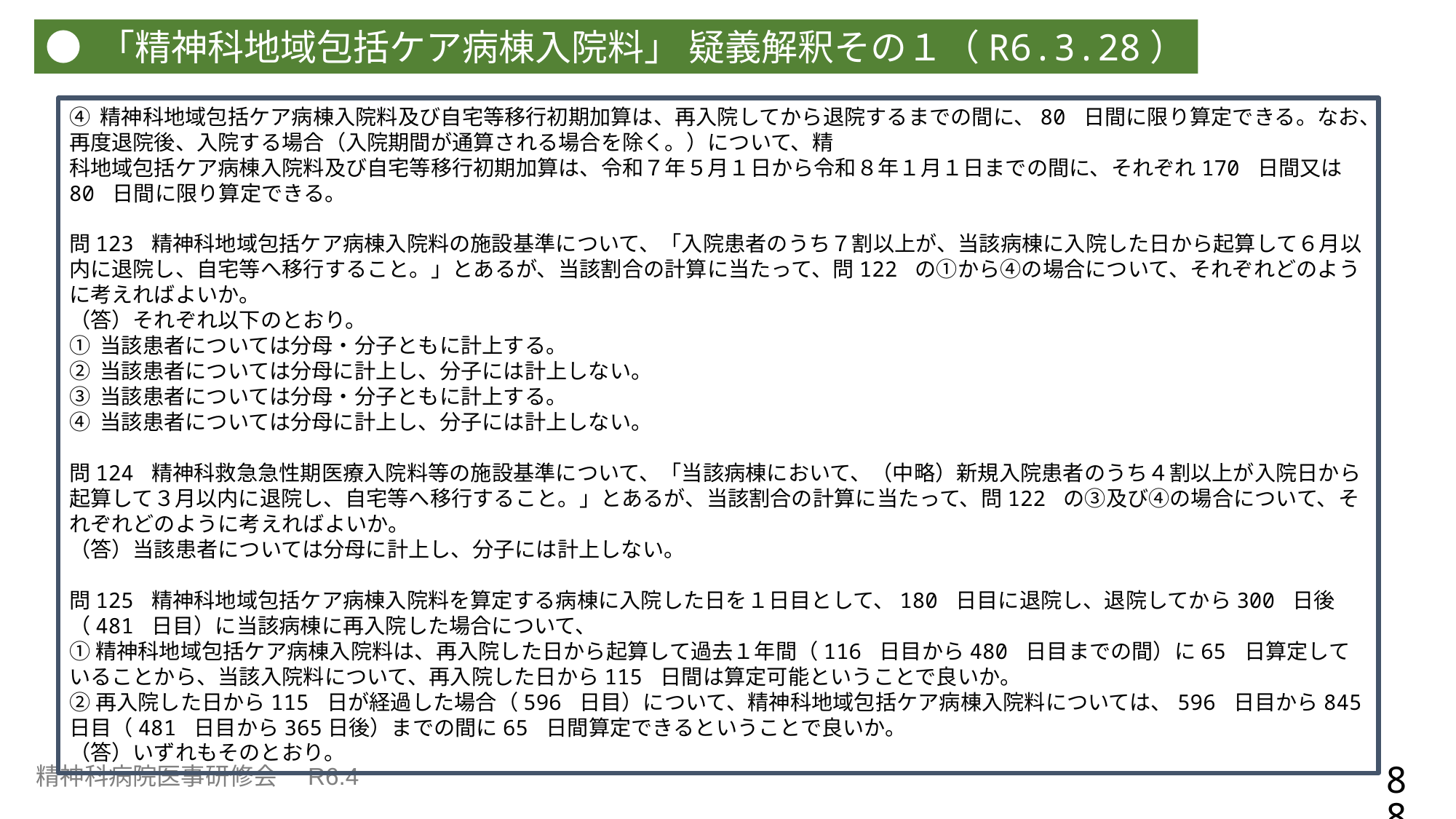

● 「精神科地域包括ケア病棟入院料」 疑義解釈その１（R6.3.28）
④ 精神科地域包括ケア病棟入院料及び自宅等移行初期加算は、再入院してから退院するまでの間に、80 日間に限り算定できる。なお、再度退院後、入院する場合（入院期間が通算される場合を除く。）について、精
科地域包括ケア病棟入院料及び自宅等移行初期加算は、令和７年５月１日から令和８年１月１日までの間に、それぞれ170 日間又は80 日間に限り算定できる。

問123 精神科地域包括ケア病棟入院料の施設基準について、「入院患者のうち７割以上が、当該病棟に入院した日から起算して６月以内に退院し、自宅等へ移行すること。」とあるが、当該割合の計算に当たって、問122 の①から④の場合について、それぞれどのように考えればよいか。
（答）それぞれ以下のとおり。
① 当該患者については分母・分子ともに計上する。
② 当該患者については分母に計上し、分子には計上しない。
③ 当該患者については分母・分子ともに計上する。
④ 当該患者については分母に計上し、分子には計上しない。

問124 精神科救急急性期医療入院料等の施設基準について、「当該病棟において、（中略）新規入院患者のうち４割以上が入院日から起算して３月以内に退院し、自宅等へ移行すること。」とあるが、当該割合の計算に当たって、問122 の③及び④の場合について、それぞれどのように考えればよいか。
（答）当該患者については分母に計上し、分子には計上しない。

問125 精神科地域包括ケア病棟入院料を算定する病棟に入院した日を１日目として、180 日目に退院し、退院してから300 日後（481 日目）に当該病棟に再入院した場合について、
①精神科地域包括ケア病棟入院料は、再入院した日から起算して過去１年間（116 日目から480 日目までの間）に65 日算定していることから、当該入院料について、再入院した日から115 日間は算定可能ということで良いか。
②再入院した日から115 日が経過した場合（596 日目）について、精神科地域包括ケア病棟入院料については、596 日目から845 日目（481 日目から365日後）までの間に65 日間算定できるということで良いか。
（答）いずれもそのとおり。
88